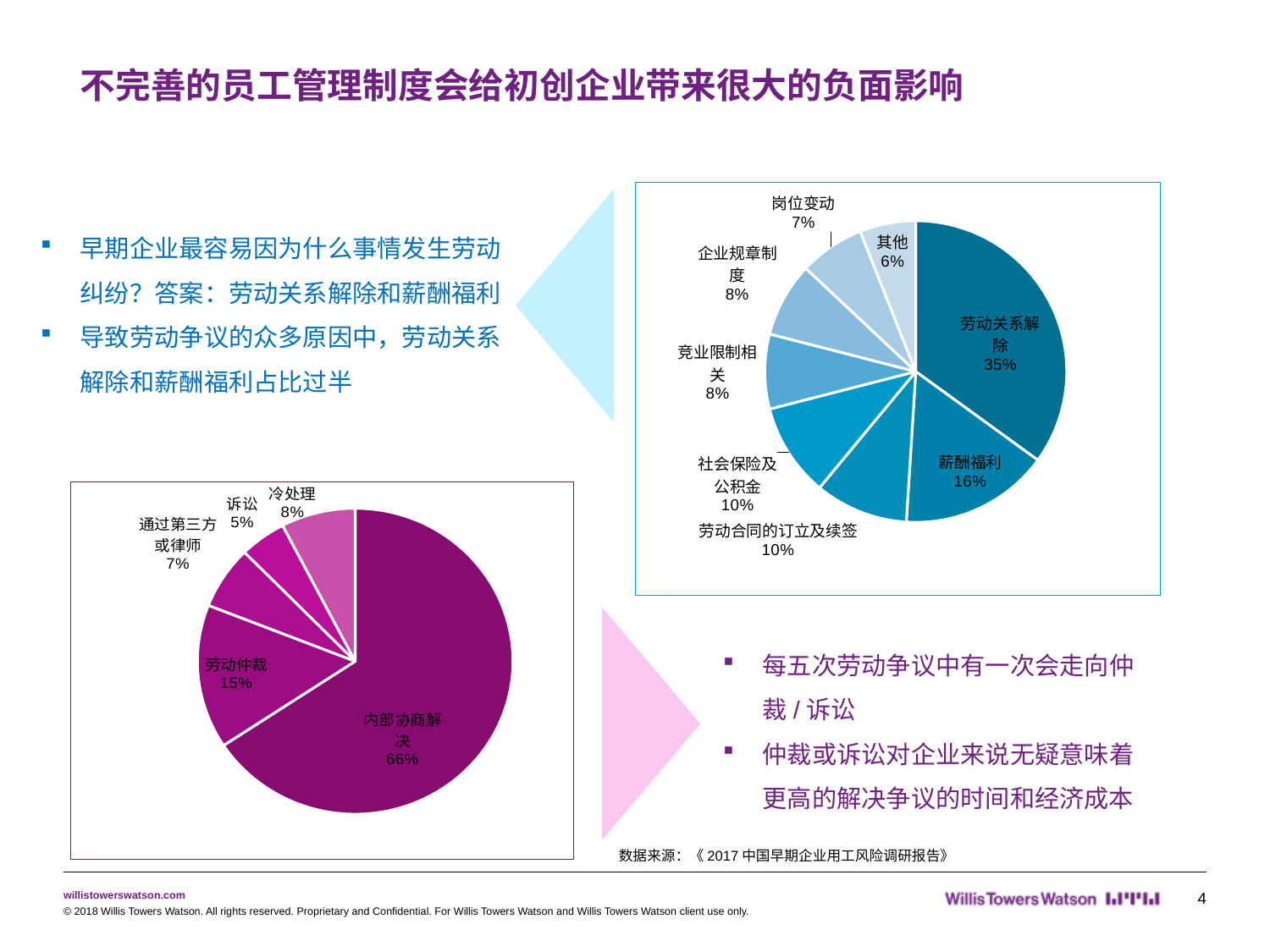

# 不完善的员工管理制度会给初创企业带来很大的负面影响

### Chart

| Category | Sales |
|---|---|
| 劳动关系解除 | 0.35 |
| 薪酬福利 | 0.16 |
| 劳动合同的订立及续签 | 0.1 |
| 社会保险及公积金 | 0.1 |
| 竞业限制相关 | 0.08 |
| 企业规章制度 | 0.08 |
| 岗位变动 | 0.07 |
| 其他 | 0.06 |
早期企业最容易因为什么事情发生劳动纠纷？答案：劳动关系解除和薪酬福利
导致劳动争议的众多原因中，劳动关系解除和薪酬福利占比过半

### Chart

| Category | Column1 |
|---|---|
| 内部协商解决 | 0.69 |
| 劳动仲裁 | 0.16 |
| 通过第三方或律师 | 0.07 |
| 诉讼 | 0.05 |
| 冷处理 | 0.08 |
每五次劳动争议中有一次会走向仲裁/诉讼
仲裁或诉讼对企业来说无疑意味着更高的解决争议的时间和经济成本

数据来源：《2017中国早期企业用工风险调研报告》
4
© 2018 Willis Towers Watson. All rights reserved. Proprietary and Confidential. For Willis Towers Watson and Willis Towers Watson client use only.